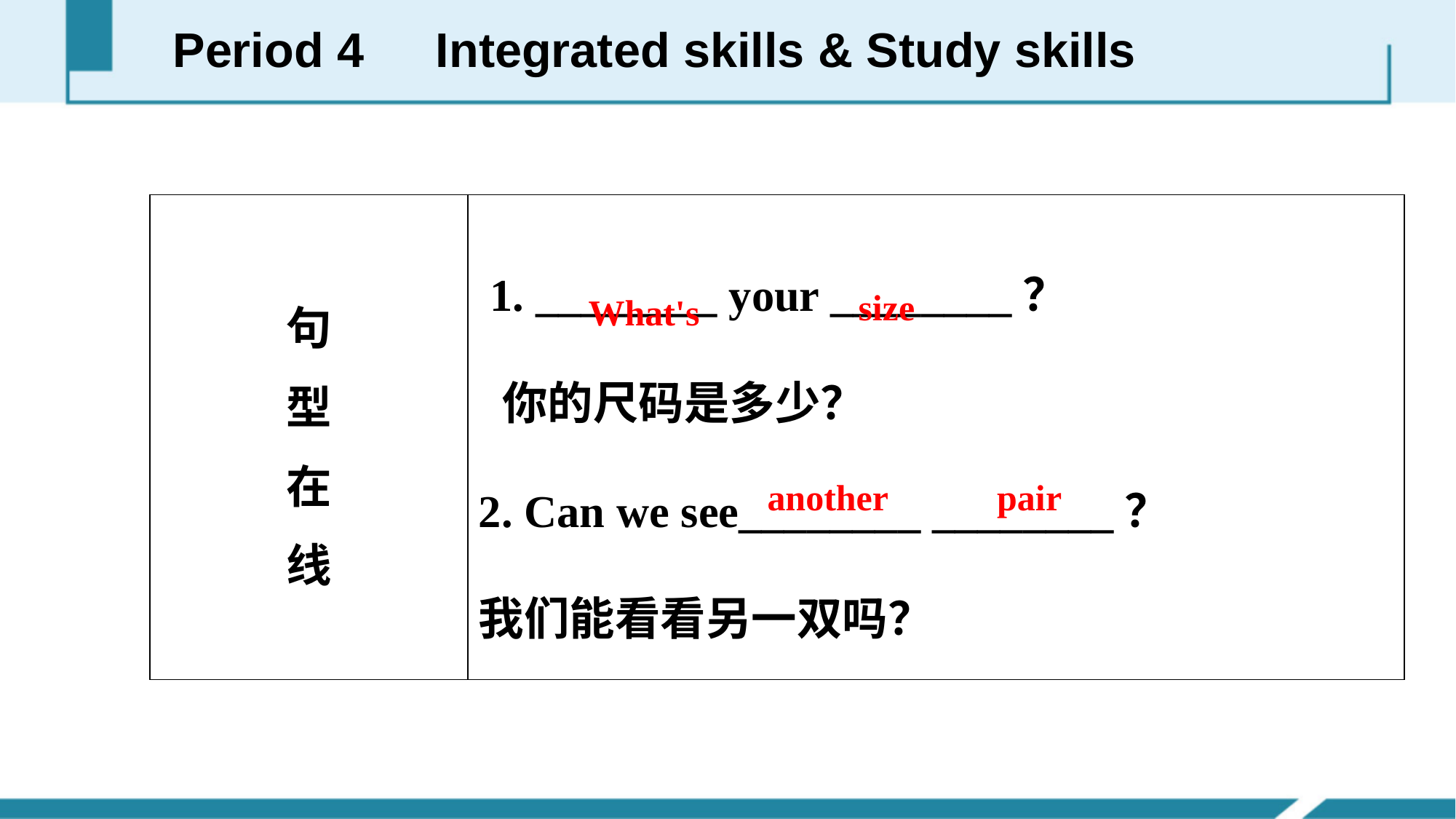

Period 4　Integrated skills & Study skills
| 句 型 在 线 | 1. \_\_\_\_\_\_\_\_ your \_\_\_\_\_\_\_\_？ 你的尺码是多少？ 2. Can we see\_\_\_\_\_\_\_\_ \_\_\_\_\_\_\_\_？ 我们能看看另一双吗？ |
| --- | --- |
size
What's

another            pair